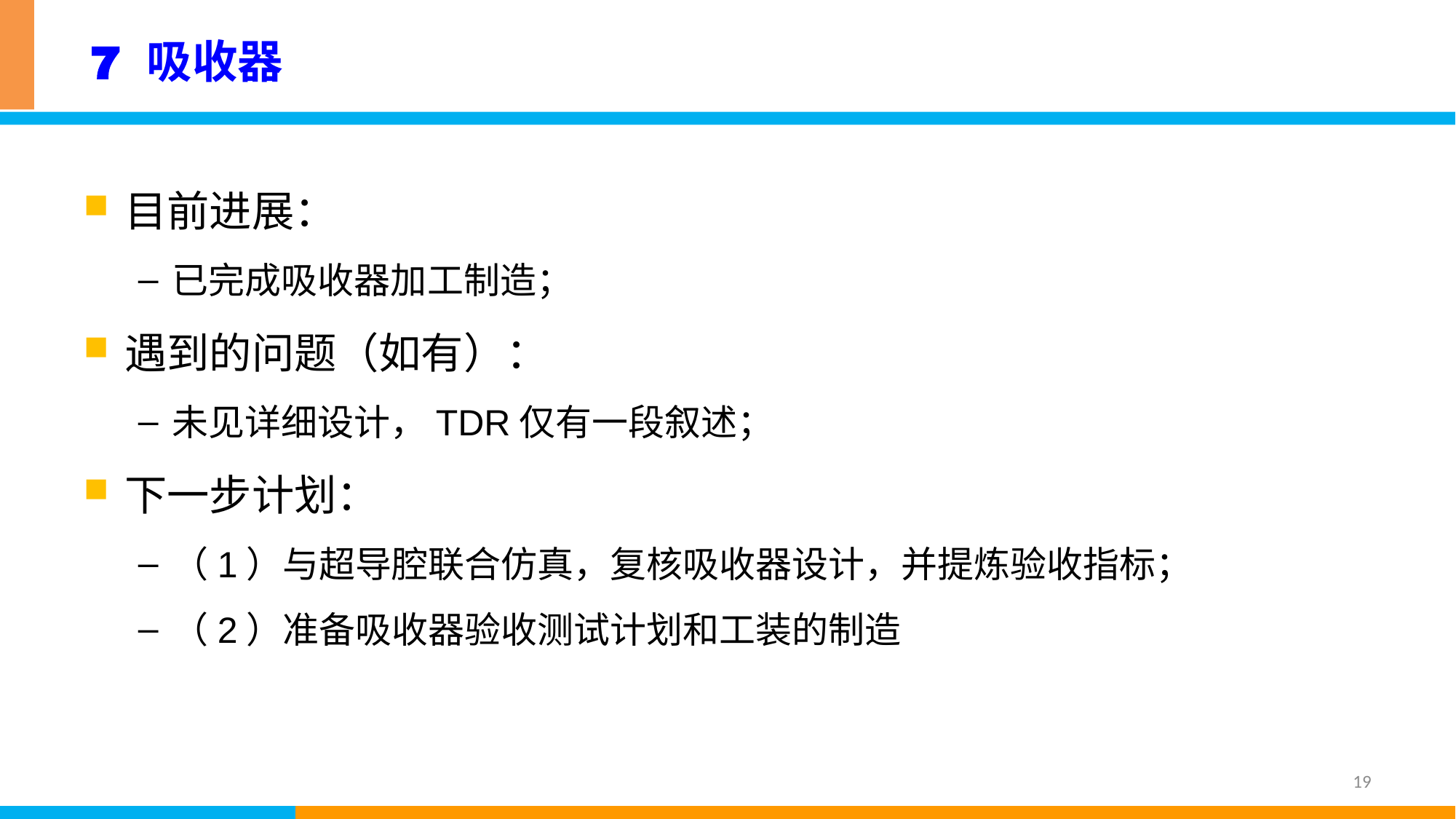

# 7 吸收器
目前进展：
已完成吸收器加工制造；
遇到的问题（如有）：
未见详细设计，TDR仅有一段叙述；
下一步计划：
（1）与超导腔联合仿真，复核吸收器设计，并提炼验收指标；
（2）准备吸收器验收测试计划和工装的制造
19